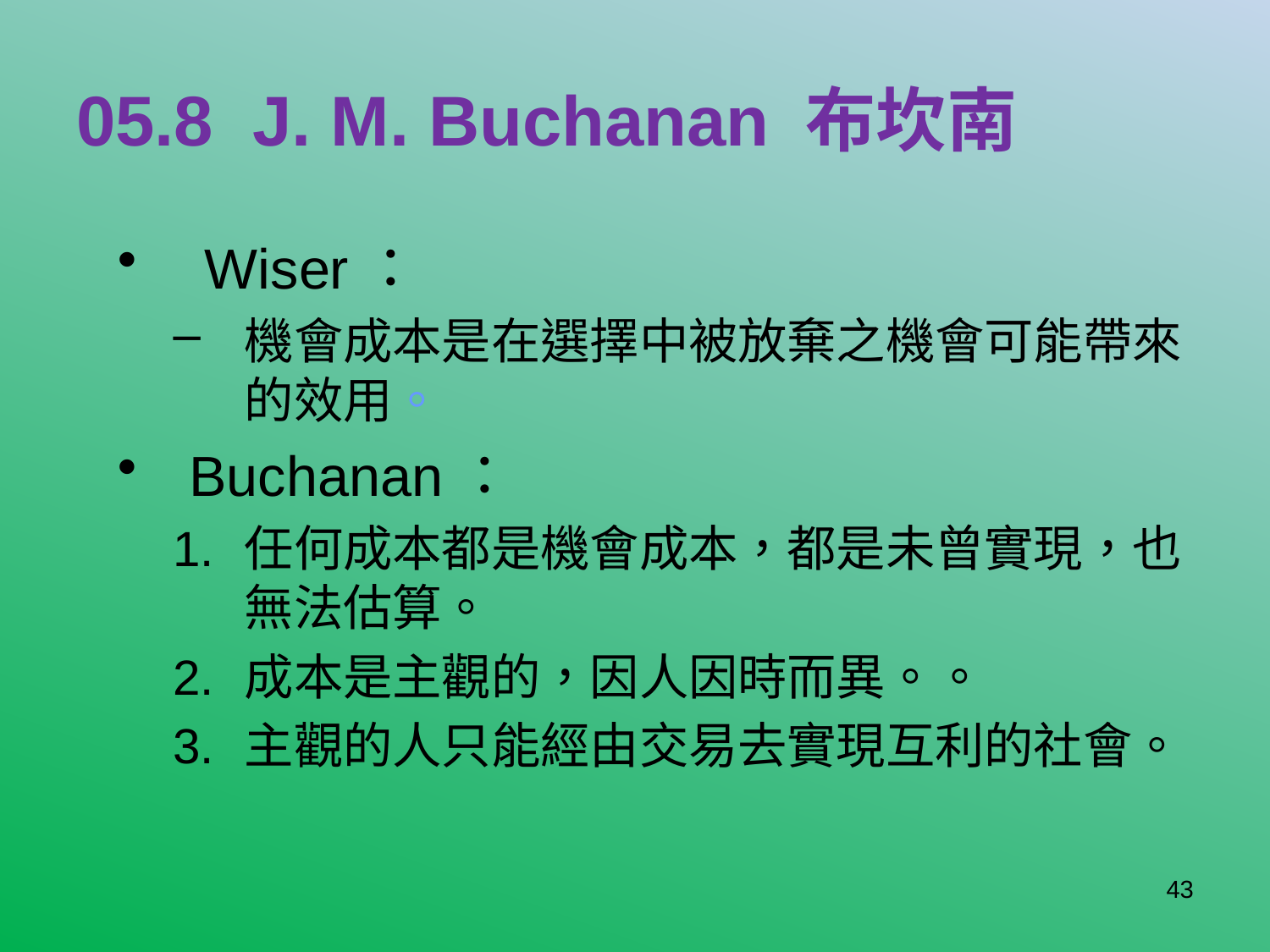

# 05.8  J. M. Buchanan 布坎南
 Wiser：
機會成本是在選擇中被放棄之機會可能帶來的效用。
Buchanan：
任何成本都是機會成本，都是未曾實現，也無法估算。
成本是主觀的，因人因時而異。。
主觀的人只能經由交易去實現互利的社會。
43